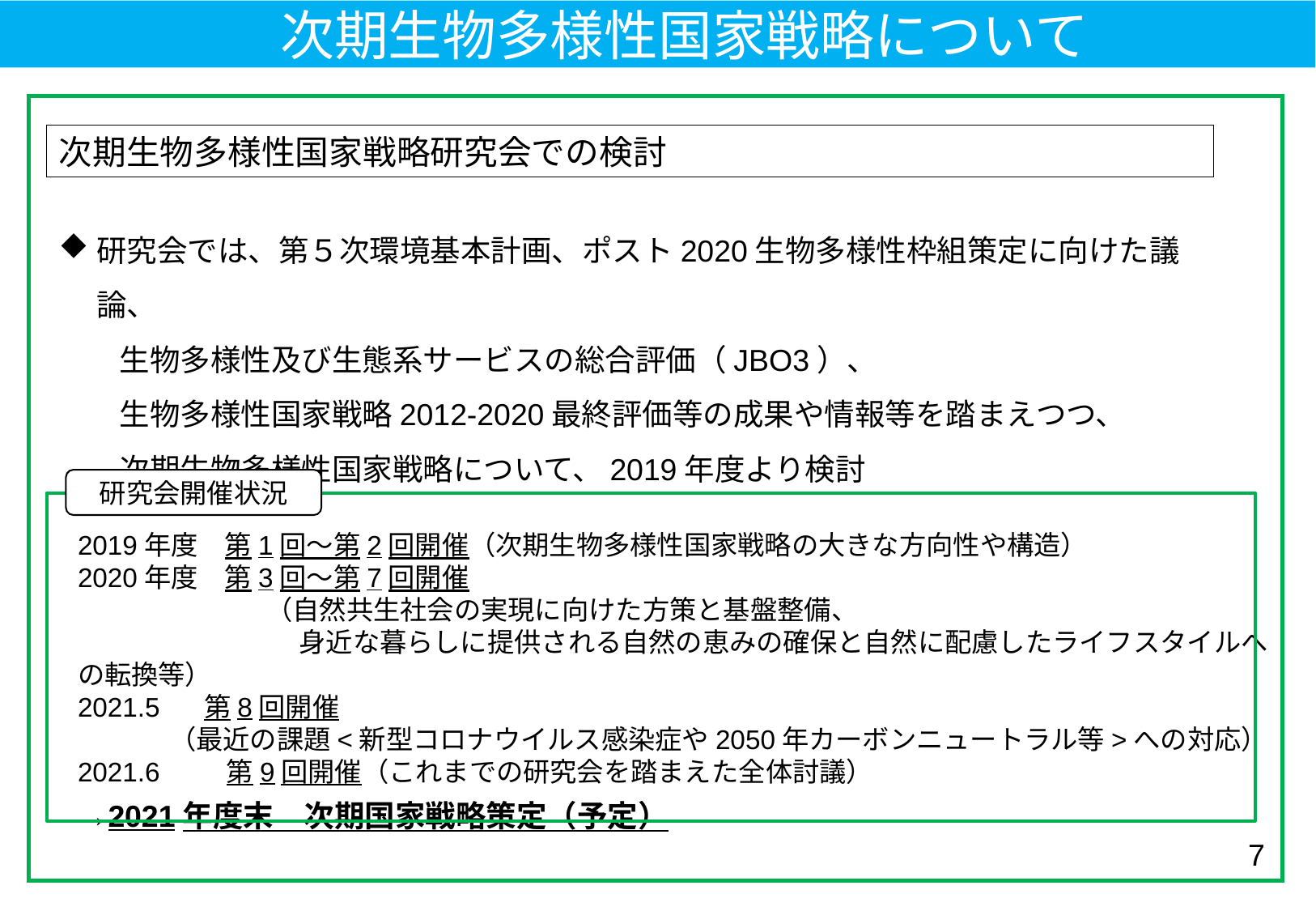

次期生物多様性国家戦略について

次期生物多様性国家戦略研究会での検討
研究会では、第５次環境基本計画、ポスト2020生物多様性枠組策定に向けた議論、
　　生物多様性及び生態系サービスの総合評価（JBO3）、
　　生物多様性国家戦略2012-2020最終評価等の成果や情報等を踏まえつつ、
　　次期生物多様性国家戦略について、2019年度より検討
研究会開催状況

2019年度　第1回～第2回開催（次期生物多様性国家戦略の大きな方向性や構造）
2020年度　第3回～第7回開催
　　　　　　　（自然共生社会の実現に向けた方策と基盤整備、
　　　　　　　　 身近な暮らしに提供される自然の恵みの確保と自然に配慮したライフスタイルへの転換等）
2021.5     第8回開催
              （最近の課題<新型コロナウイルス感染症や2050年カーボンニュートラル等>への対応）
2021.6　　 第9回開催（これまでの研究会を踏まえた全体討議）

→2021年度末　次期国家戦略策定（予定）
7